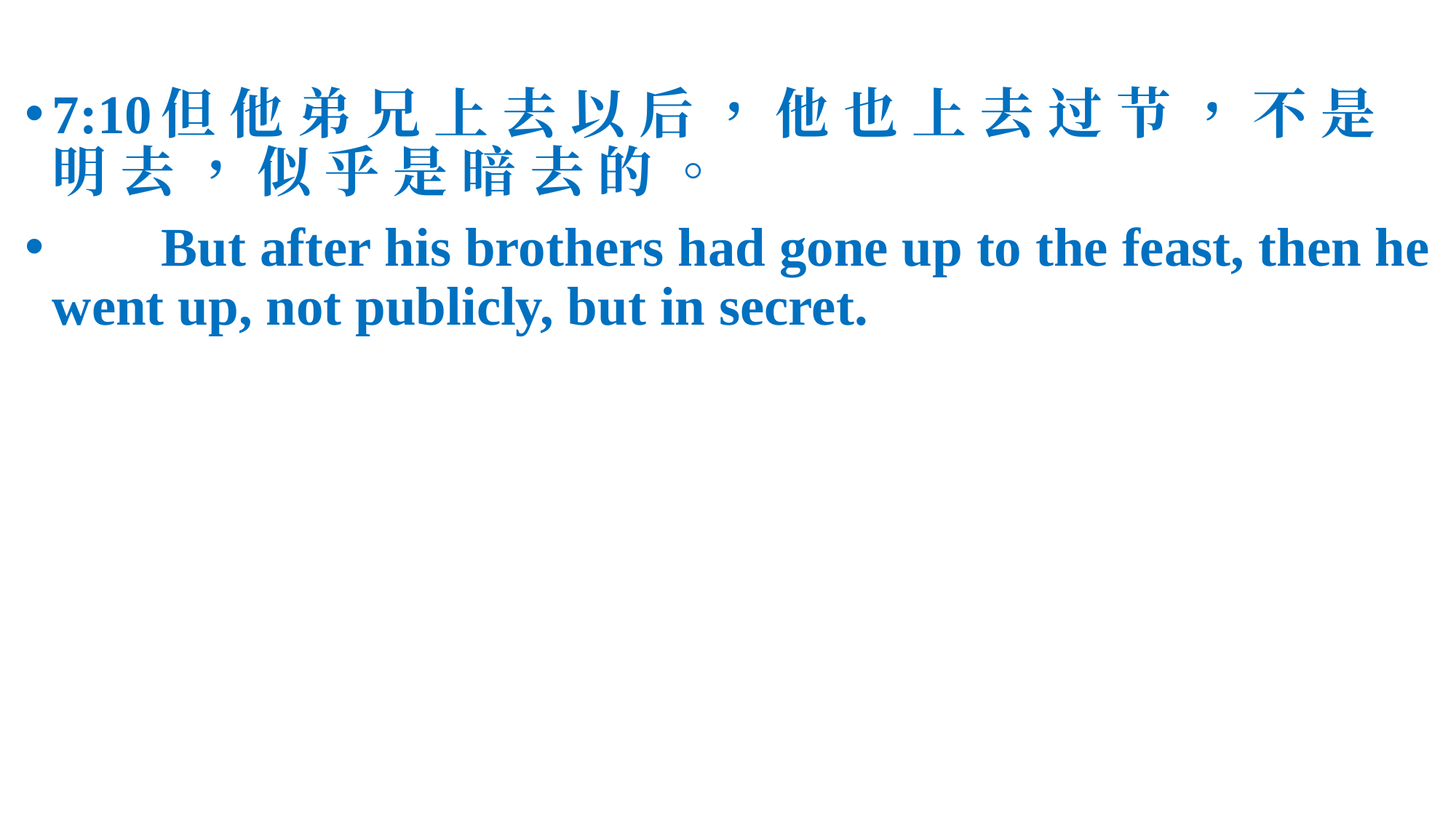

7:10	但 他 弟 兄 上 去 以 后 ， 他 也 上 去 过 节 ， 不 是 明 去 ， 似 乎 是 暗 去 的 。
   	But after his brothers had gone up to the feast, then he went up, not publicly, but in secret.